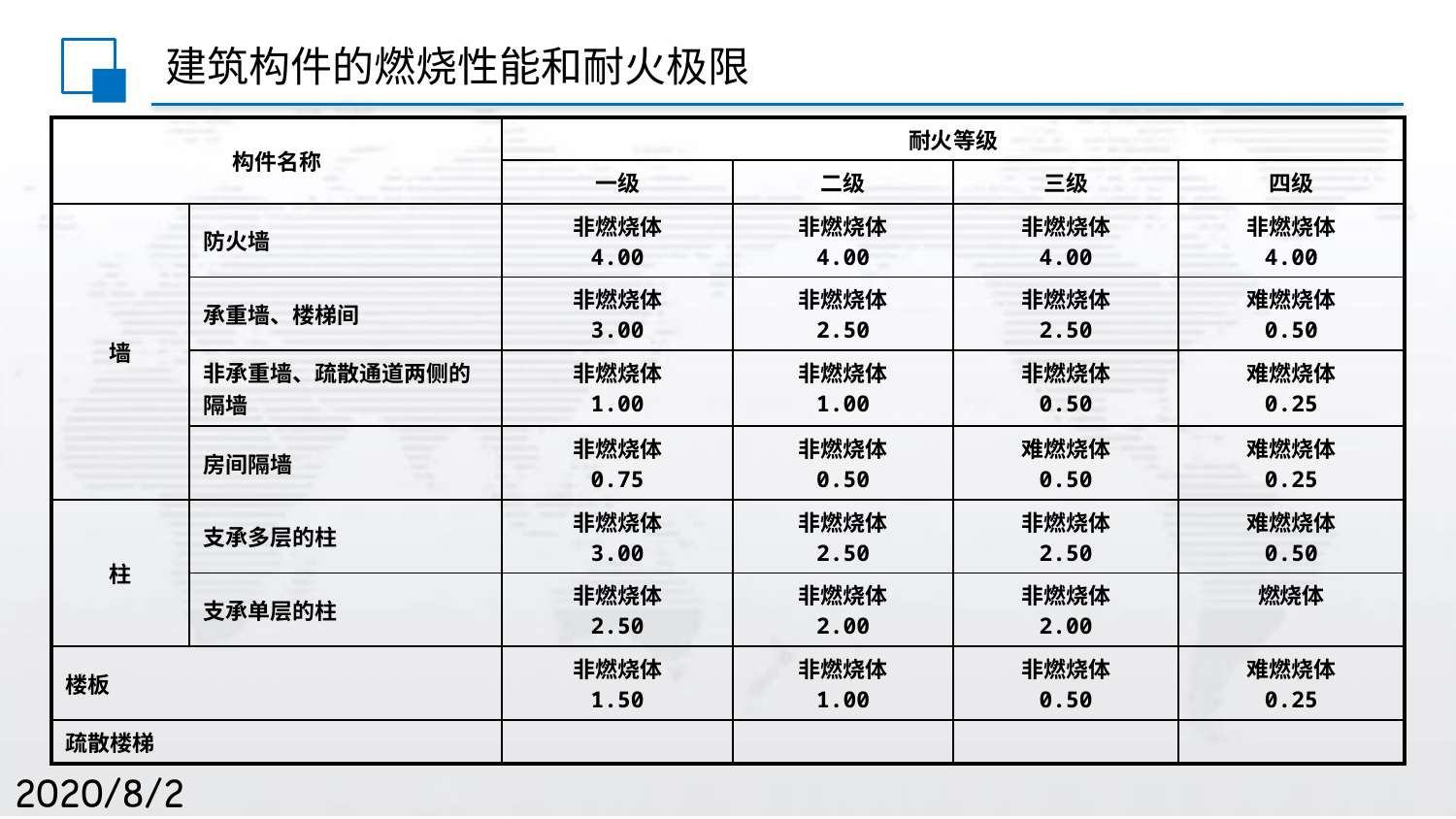

建筑构件的燃烧性能和耐火极限
| 构件名称 |  | 耐火等级 |  |  |  |
| --- | --- | --- | --- | --- | --- |
|  |  | 一级 | 二级 | 三级 | 四级 |
| 墙 | 防火墙 | 非燃烧体 4.00 | 非燃烧体 4.00 | 非燃烧体 4.00 | 非燃烧体 4.00 |
|  | 承重墙、楼梯间 | 非燃烧体 3.00 | 非燃烧体 2.50 | 非燃烧体 2.50 | 难燃烧体 0.50 |
|  | 非承重墙、疏散通道两侧的隔墙 | 非燃烧体 1.00 | 非燃烧体 1.00 | 非燃烧体 0.50 | 难燃烧体 0.25 |
|  | 房间隔墙 | 非燃烧体 0.75 | 非燃烧体 0.50 | 难燃烧体 0.50 | 难燃烧体 0.25 |
| 柱 | 支承多层的柱 | 非燃烧体 3.00 | 非燃烧体 2.50 | 非燃烧体 2.50 | 难燃烧体 0.50 |
|  | 支承单层的柱 | 非燃烧体 2.50 | 非燃烧体 2.00 | 非燃烧体 2.00 | 燃烧体 |
| 楼板 |  | 非燃烧体 1.50 | 非燃烧体 1.00 | 非燃烧体 0.50 | 难燃烧体 0.25 |
| 疏散楼梯 |  |  |  |  |  |
2020/8/2